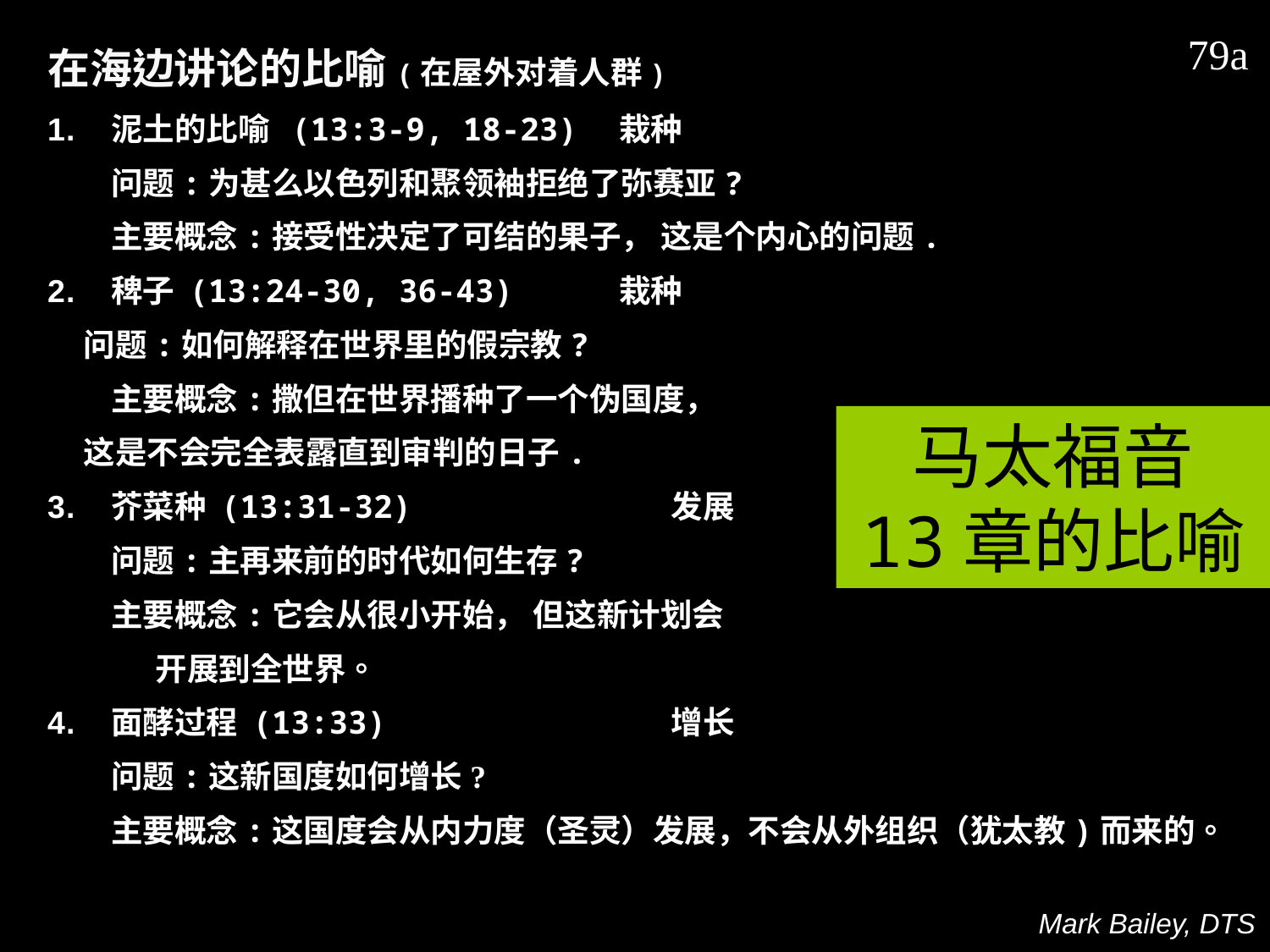

79a
在海边讲论的比喻(在屋外对着人群)
泥土的比喻  (13:3-9, 18-23)	栽种
	问题:为甚么以色列和聚领袖拒绝了弥赛亚?
	主要概念:接受性决定了可结的果子， 这是个内心的问题.
稗子 (13:24-30, 36-43)	栽种
    问题:如何解释在世界里的假宗教?
	主要概念:撒但在世界播种了一个伪国度，
    这是不会完全表露直到审判的日子.
芥菜种 (13:31-32)	         发展
	问题:主再来前的时代如何生存?
	主要概念:它会从很小开始， 但这新计划会
              开展到全世界。
面酵过程 (13:33)	         增长
 	问题:这新国度如何增长?
	主要概念:这国度会从内力度（圣灵）发展，不会从外组织（犹太教)而来的。
马太福音
13章的比喻
Mark Bailey, DTS